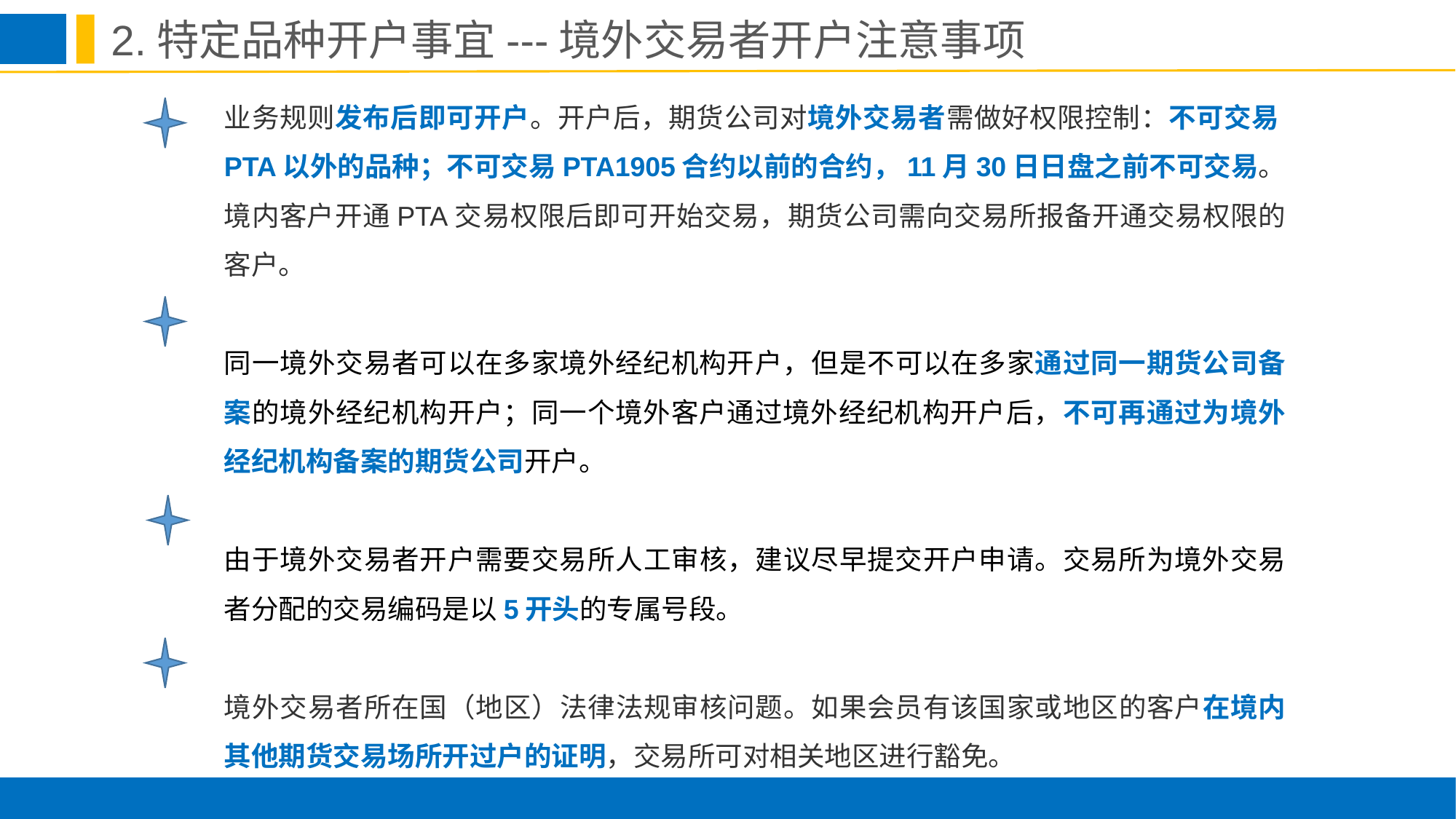

2.特定品种开户事宜---境外交易者开户注意事项

业务规则发布后即可开户。开户后，期货公司对境外交易者需做好权限控制：不可交易PTA以外的品种；不可交易PTA1905合约以前的合约，11月30日日盘之前不可交易。境内客户开通PTA交易权限后即可开始交易，期货公司需向交易所报备开通交易权限的客户。

同一境外交易者可以在多家境外经纪机构开户，但是不可以在多家通过同一期货公司备案的境外经纪机构开户；同一个境外客户通过境外经纪机构开户后，不可再通过为境外经纪机构备案的期货公司开户。

由于境外交易者开户需要交易所人工审核，建议尽早提交开户申请。交易所为境外交易者分配的交易编码是以5开头的专属号段。

境外交易者所在国（地区）法律法规审核问题。如果会员有该国家或地区的客户在境内其他期货交易场所开过户的证明，交易所可对相关地区进行豁免。